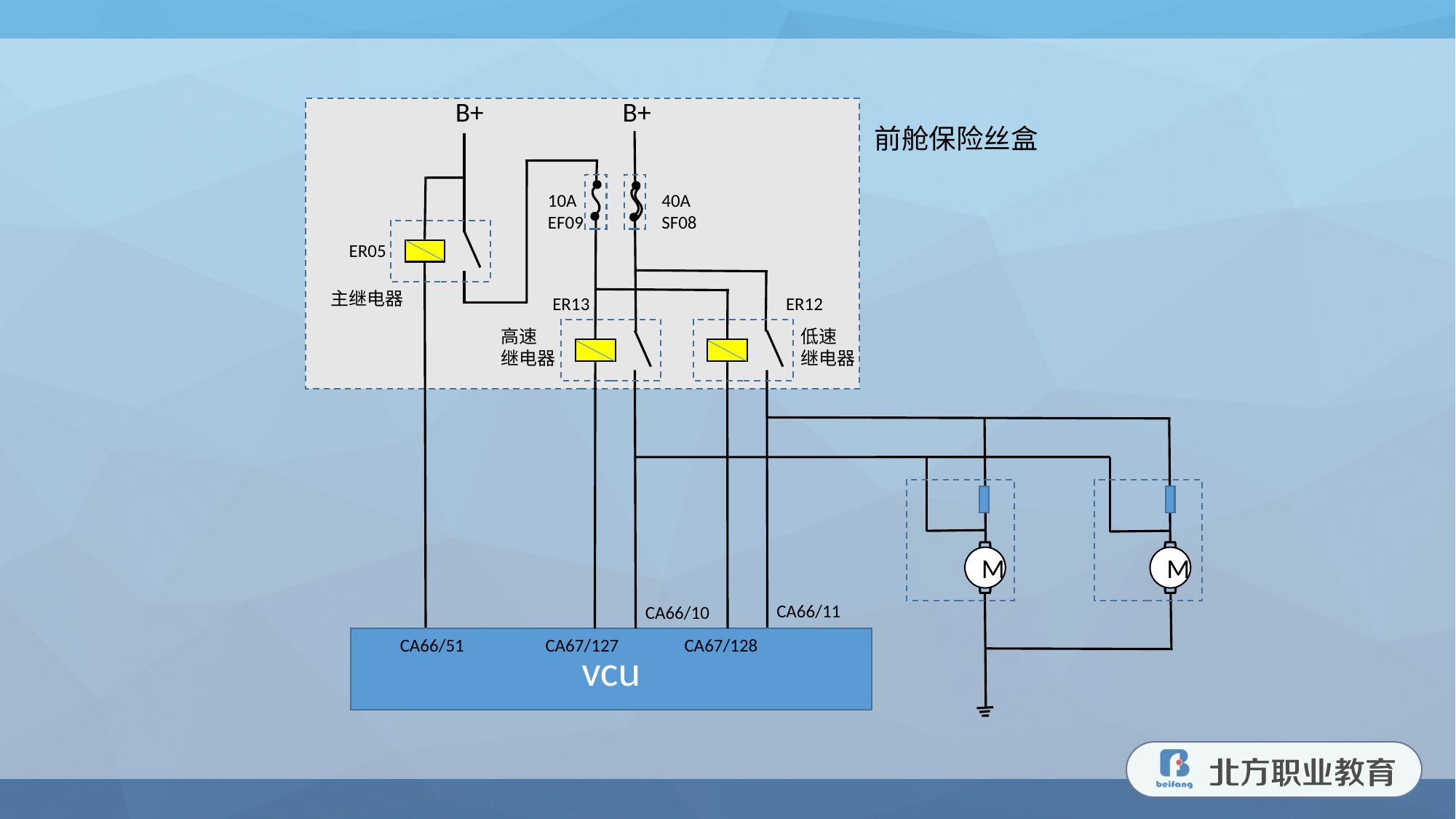

B+
B+

M

M

vcu
前舱保险丝盒
主继电器
高速
继电器
低速
继电器
10A
EF09
40A
SF08
ER05
ER13
ER12
CA66/11
CA66/10
CA66/51
CA67/127
CA67/128